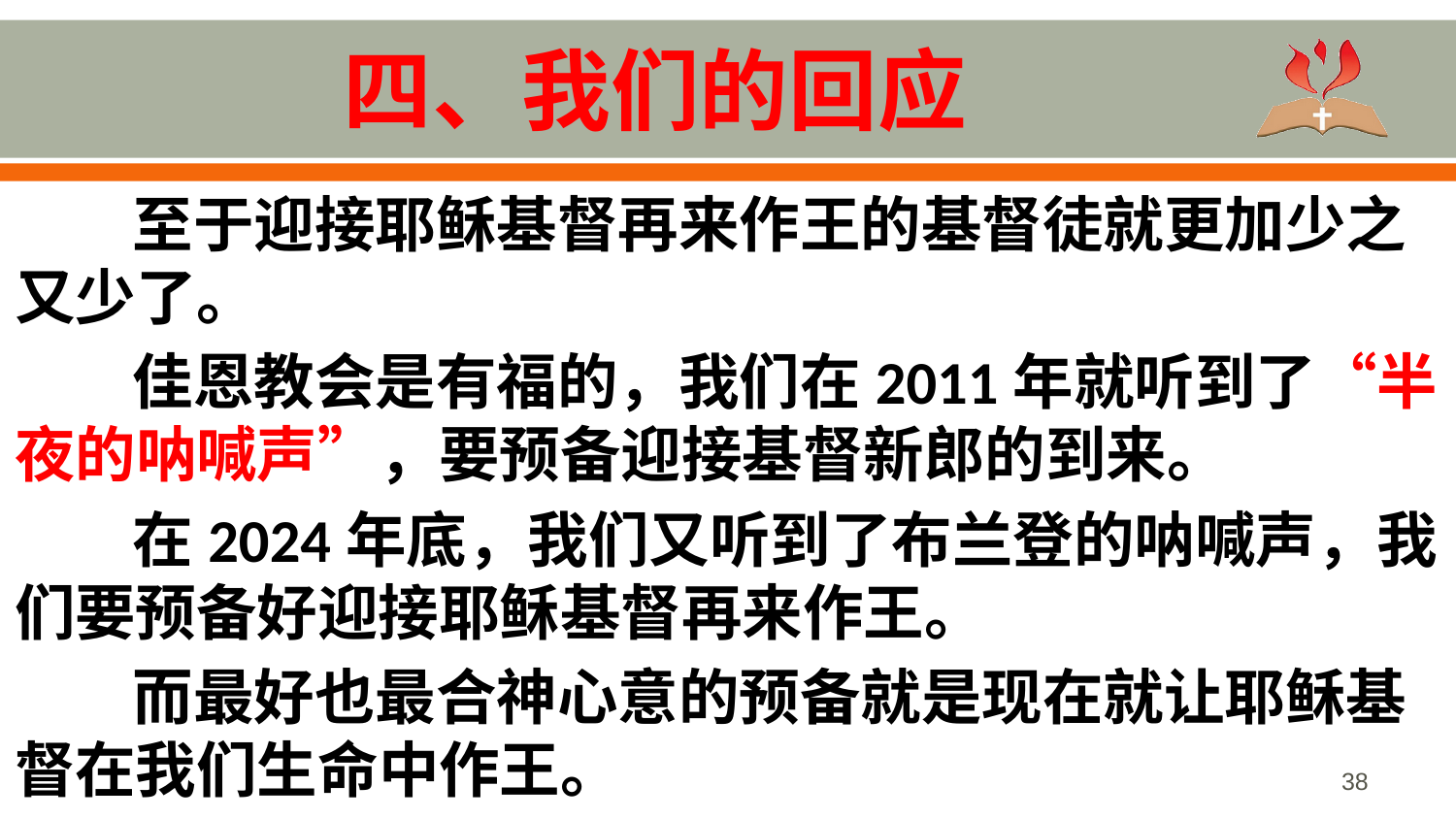

# 四、我们的回应
至于迎接耶稣基督再来作王的基督徒就更加少之又少了。
佳恩教会是有福的，我们在2011年就听到了“半夜的呐喊声”，要预备迎接基督新郎的到来。
在2024年底，我们又听到了布兰登的呐喊声，我们要预备好迎接耶稣基督再来作王。
而最好也最合神心意的预备就是现在就让耶稣基督在我们生命中作王。

38